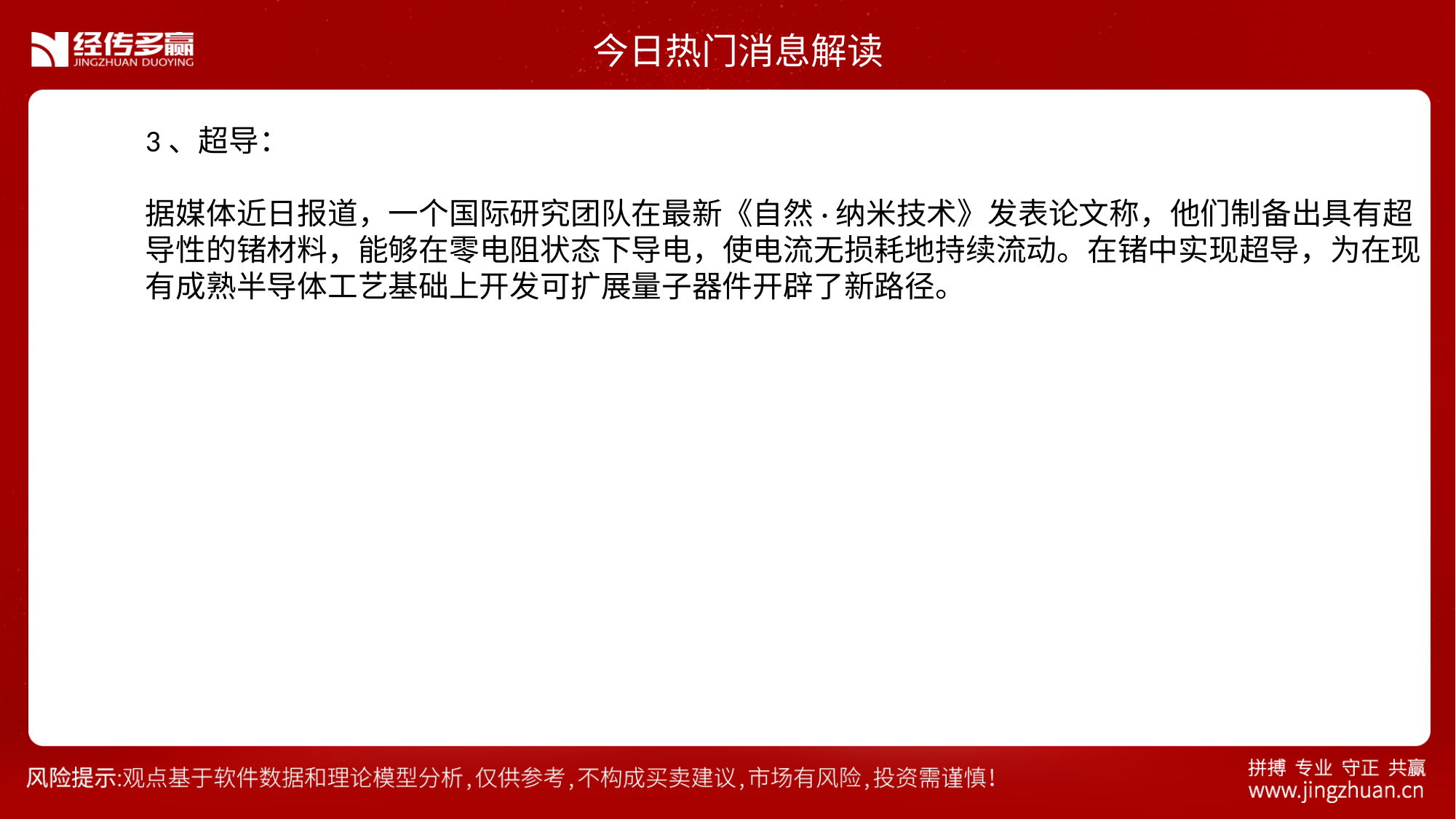

今日热门消息解读
3、超导：

据媒体近日报道，一个国际研究团队在最新《自然·纳米技术》发表论文称，他们制备出具有超导性的锗材料，能够在零电阻状态下导电，使电流无损耗地持续流动。在锗中实现超导，为在现有成熟半导体工艺基础上开发可扩展量子器件开辟了新路径。